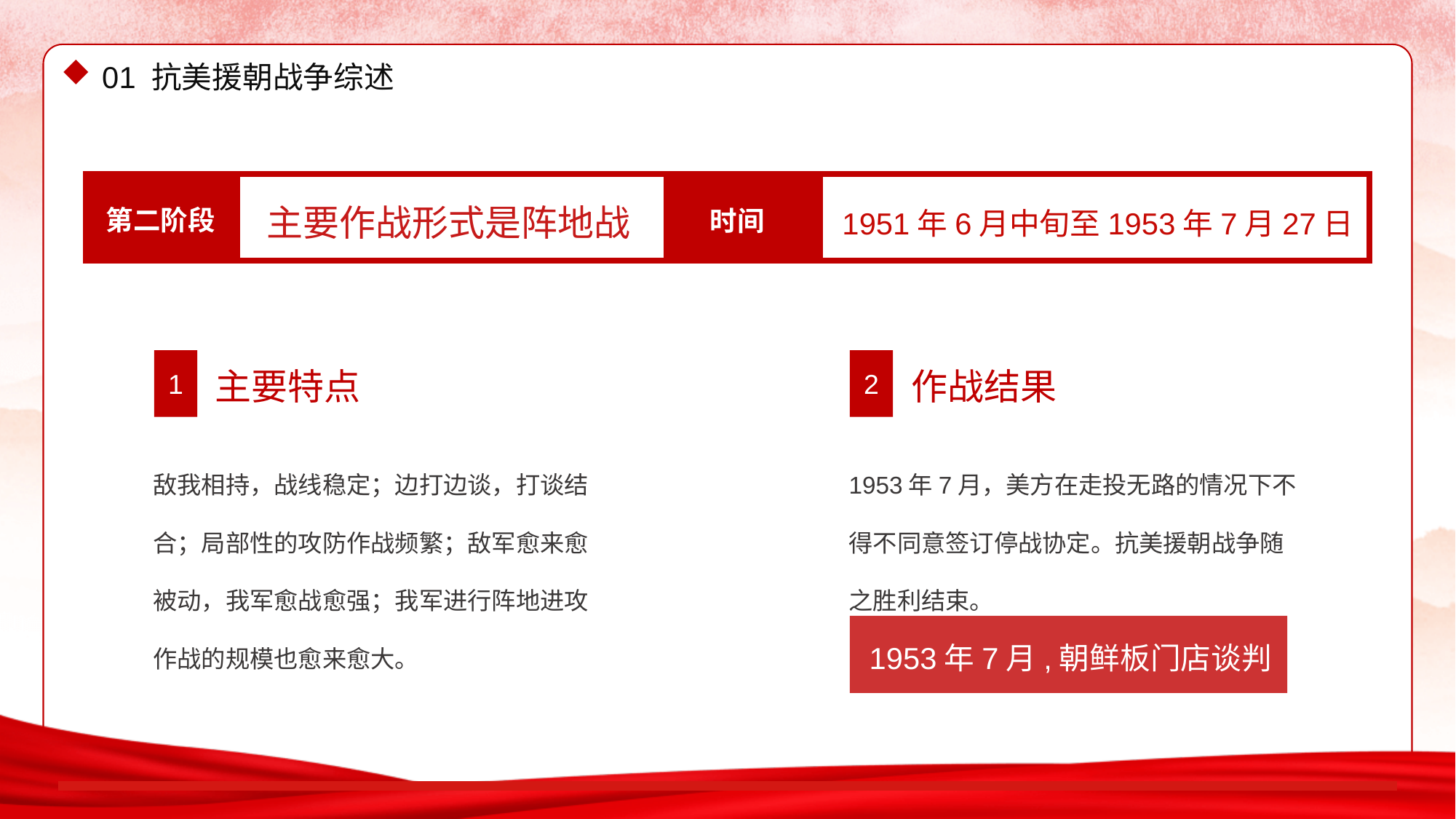

|  |  |  |  |
| --- | --- | --- | --- |
主要作战形式是阵地战
第二阶段
时间
1951年6月中旬至1953年7月27日
1
主要特点
敌我相持，战线稳定；边打边谈，打谈结合；局部性的攻防作战频繁；敌军愈来愈被动，我军愈战愈强；我军进行阵地进攻作战的规模也愈来愈大。
2
作战结果
1953年7月，美方在走投无路的情况下不得不同意签订停战协定。抗美援朝战争随之胜利结束。

1953年7月,朝鲜板门店谈判